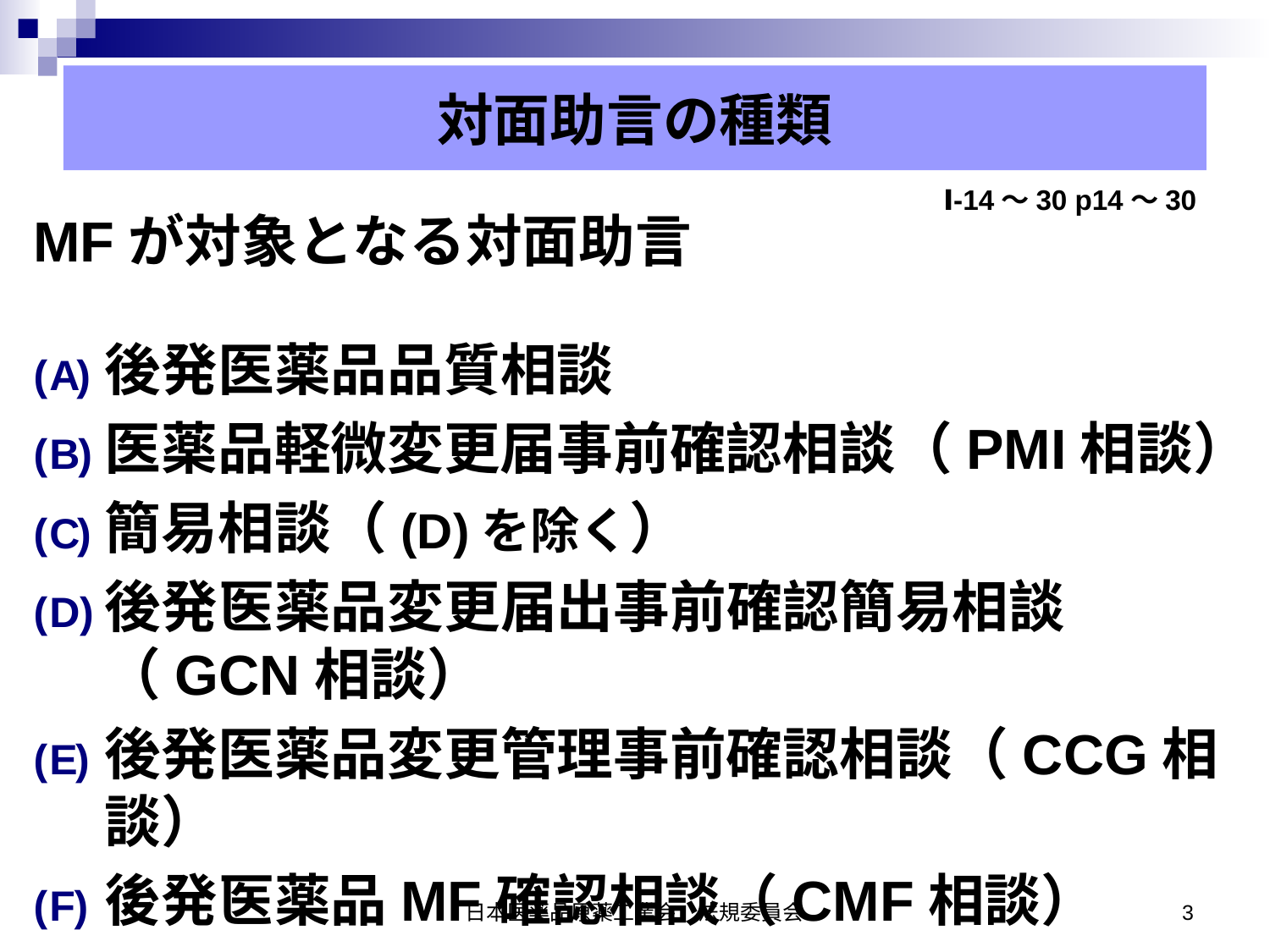

対面助言の種類
Ⅰ-14〜30 p14〜30
MFが対象となる対面助言

後発医薬品品質相談
医薬品軽微変更届事前確認相談（PMI相談）
簡易相談（(D)を除く）
後発医薬品変更届出事前確認簡易相談（GCN相談）
後発医薬品変更管理事前確認相談（CCG相談）
後発医薬品MF確認相談（CMF相談）

日本医薬品原薬工業会　法規委員会
3